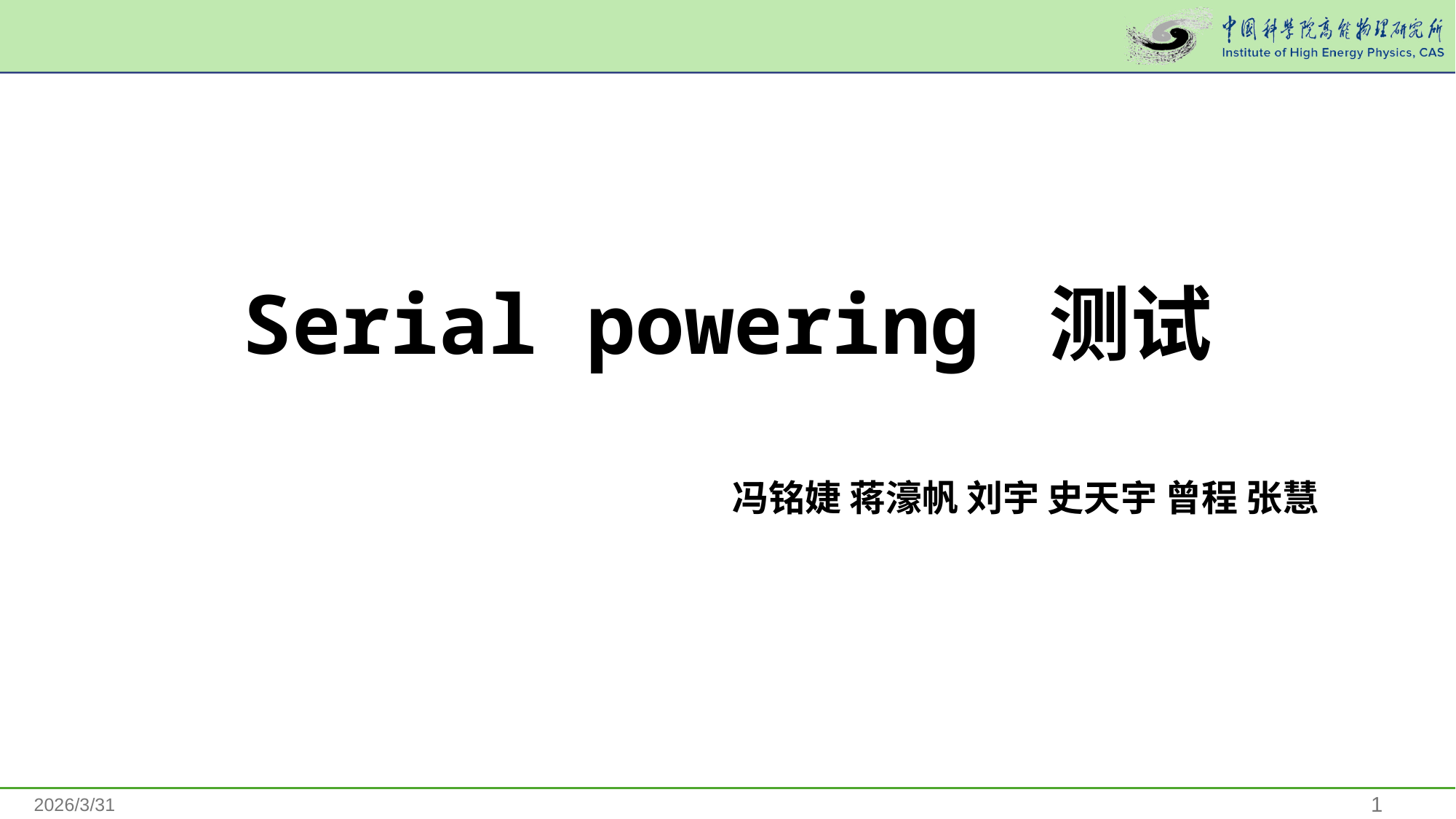

Serial powering 测试
冯铭婕 蒋濠帆 刘宇 史天宇 曾程 张慧
1
2026/3/31